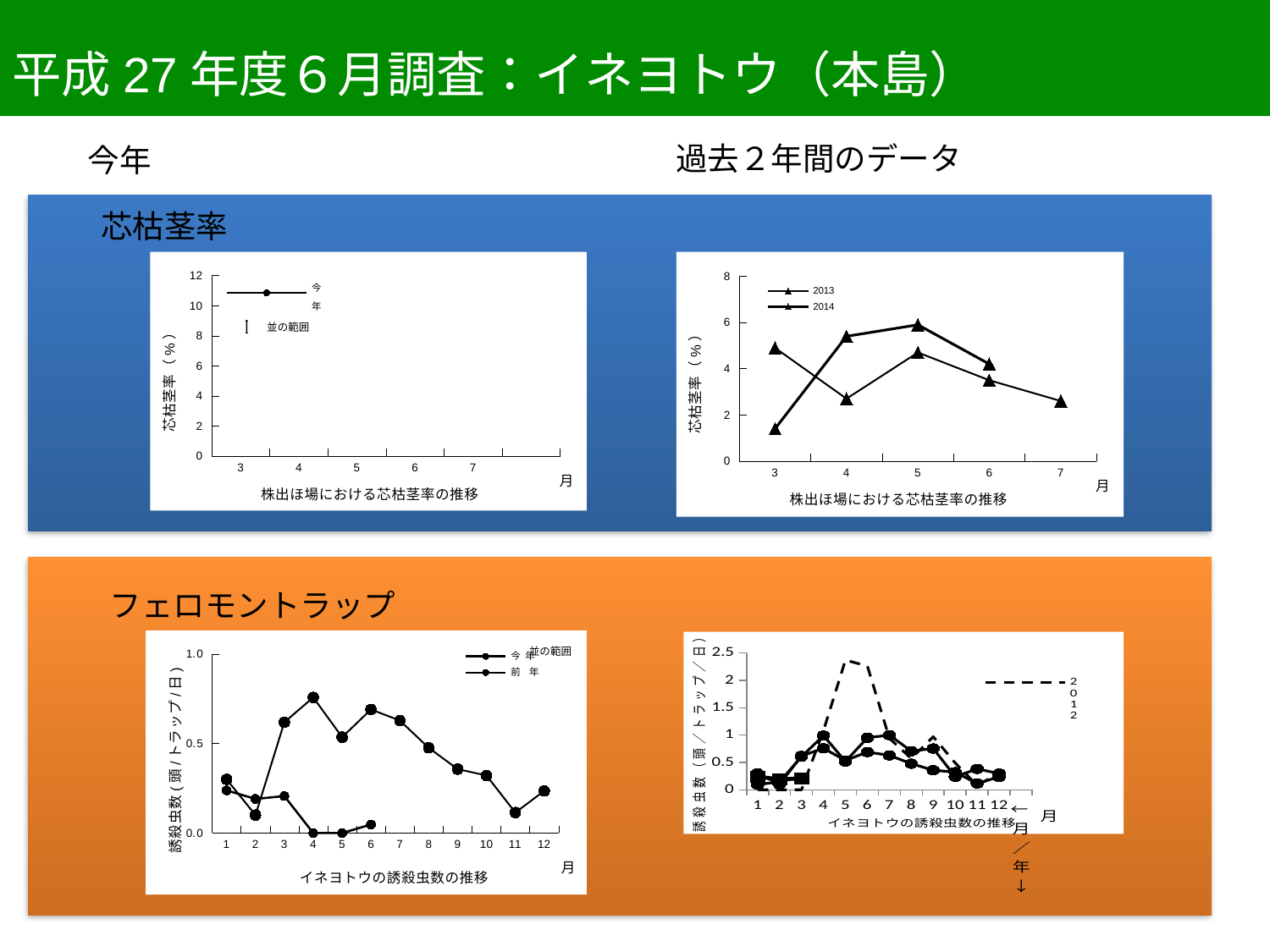

平成27年度６月調査：イネヨトウ（本島）

過去２年間のデータ
今年

芯枯茎率

### Chart:

| Category | 今  年 | 平年 |
|---|---|---|
| 3 | 2.345915973555129 | 3.9333333333333336 |
| 4 | 4.849279161205767 | 2.922149122807018 |
| 5 | 3.3817472360719707 | 2.6615833333333336 |
| 6 | 1.8428299089176023 | 2.295909090909091 |
| 7 | None | 3.096875 |

[unsupported chart]

フェロモントラップ

### Chart:

| Category | 今  年 | 前　年 |
|---|---|---|
| 1 | 0.2380952380952381 | 0.3 |
| 2 | 0.19047619047619047 | 0.1 |
| 3 | 0.20634920634920637 | 0.6190476190476191 |
| 4 | 0.0 | 0.7575757575757577 |
| 5 | 0.0 | 0.5357142857142857 |
| 6 | 0.047619047619047616 | 0.6904761904761906 |
| 7 | None | 0.6285714285714286 |
| 8 | None | 0.4761904761904762 |
| 9 | None | 0.35714285714285715 |
| 10 | None | 0.32142857142857145 |
| 11 | None | 0.11428571428571428 |
| 12 | None | 0.23529411764705885 |

[unsupported chart]